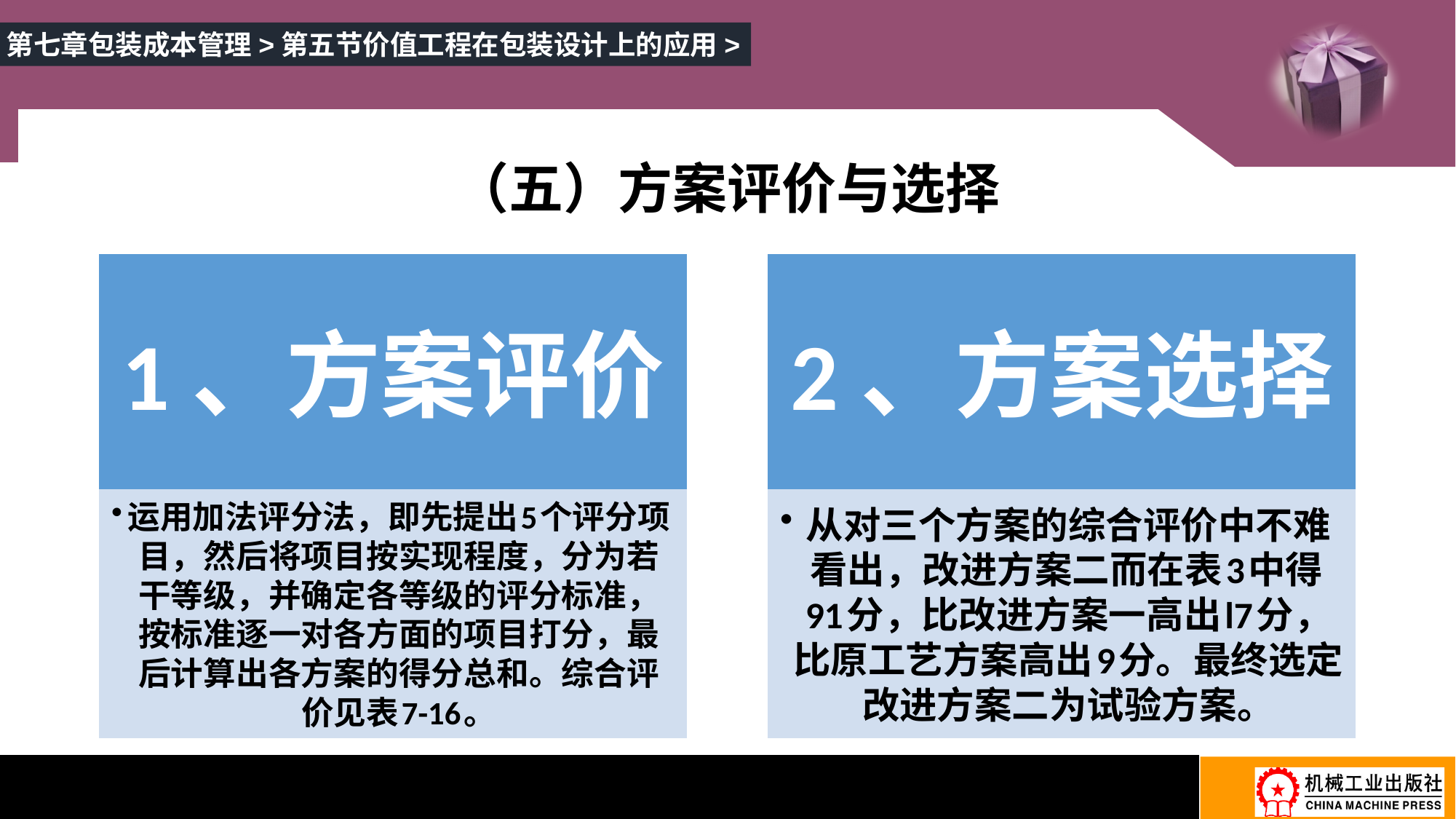

第七章包装成本管理>第五节价值工程在包装设计上的应用>
# （五）方案评价与选择
1、方案评价
运用加法评分法，即先提出5个评分项目，然后将项目按实现程度，分为若干等级，并确定各等级的评分标准，按标准逐一对各方面的项目打分，最后计算出各方案的得分总和。综合评价见表7-16。
2、方案选择
从对三个方案的综合评价中不难看出，改进方案二而在表3中得91分，比改进方案一高出l7分，比原工艺方案高出9分。最终选定改进方案二为试验方案。